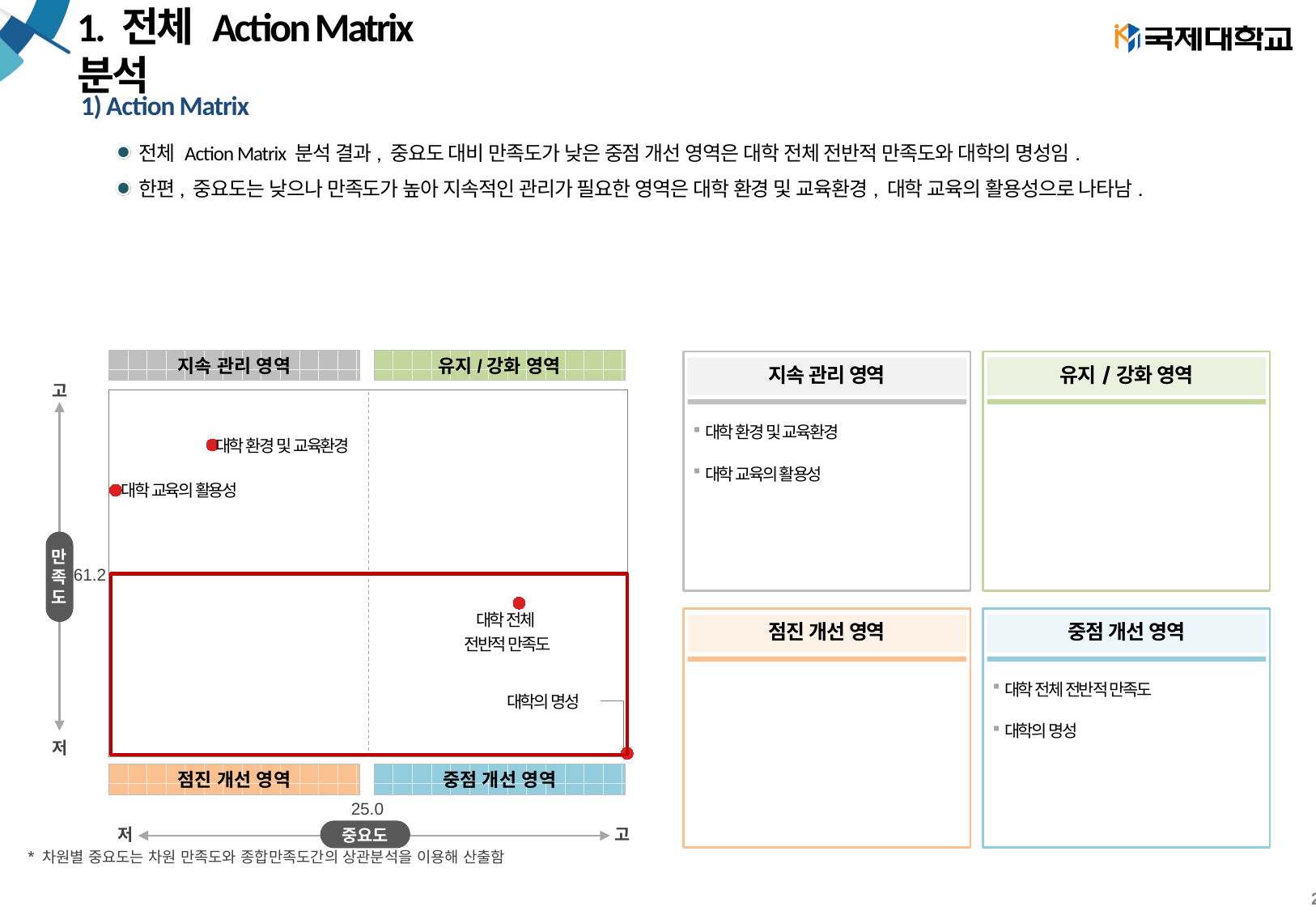

# 1. 전체 Action Matrix 분석
1) Action Matrix
전체 Action Matrix 분석 결과, 중요도 대비 만족도가 낮은 중점 개선 영역은 대학 전체 전반적 만족도와 대학의 명성임.
한편, 중요도는 낮으나 만족도가 높아 지속적인 관리가 필요한 영역은 대학 환경 및 교육환경, 대학 교육의 활용성으로 나타남.

### Chart

| Category | Y축 |
|---|---|
지속 관리 영역
유지/강화 영역

지속 관리 영역

유지/강화 영역

고
만
족
도
저
대학 환경 및 교육환경
대학 교육의 활용성

61.2

점진 개선 영역

중점 개선 영역

대학 전체 전반적 만족도
대학의 명성
점진 개선 영역
중점 개선 영역
25.0
중요도
저
고
* 차원별 중요도는 차원 만족도와 종합만족도간의 상관분석을 이용해 산출함